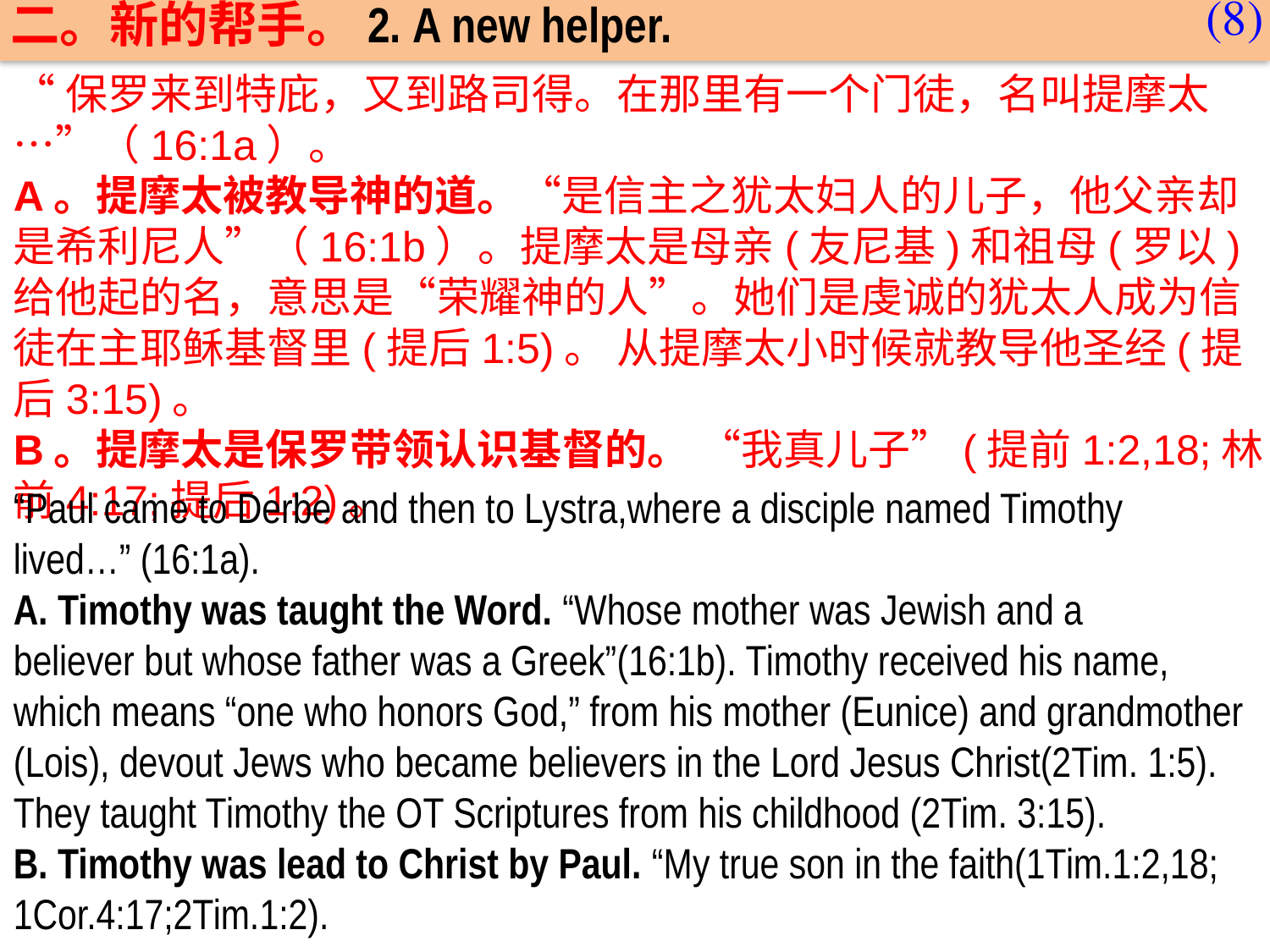

(8)
二。新的帮手。2. A new helper.

“保罗来到特庇，又到路司得。在那里有一个门徒，名叫提摩太…”（16:1a）。
A。提摩太被教导神的道。“是信主之犹太妇人的儿子，他父亲却是希利尼人”（16:1b）。提摩太是母亲(友尼基)和祖母(罗以)给他起的名，意思是“荣耀神的人”。她们是虔诚的犹太人成为信徒在主耶稣基督里(提后1:5)。 从提摩太小时候就教导他圣经(提后3:15)。
B。提摩太是保罗带领认识基督的。 “我真儿子”(提前1:2,18;林前4:17;提后1:2)。
“Paul came to Derbe and then to Lystra,where a disciple named Timothy  lived…” (16:1a).
A. Timothy was taught the Word. “Whose mother was Jewish and a believer but whose father was a Greek”(16:1b). Timothy received his name, which means “one who honors God,” from his mother (Eunice) and grandmother (Lois), devout Jews who became believers in the Lord Jesus Christ(2Tim. 1:5). They taught Timothy the OT Scriptures from his childhood (2Tim. 3:15).
B. Timothy was lead to Christ by Paul. “My true son in the faith(1Tim.1:2,18; 1Cor.4:17;2Tim.1:2).